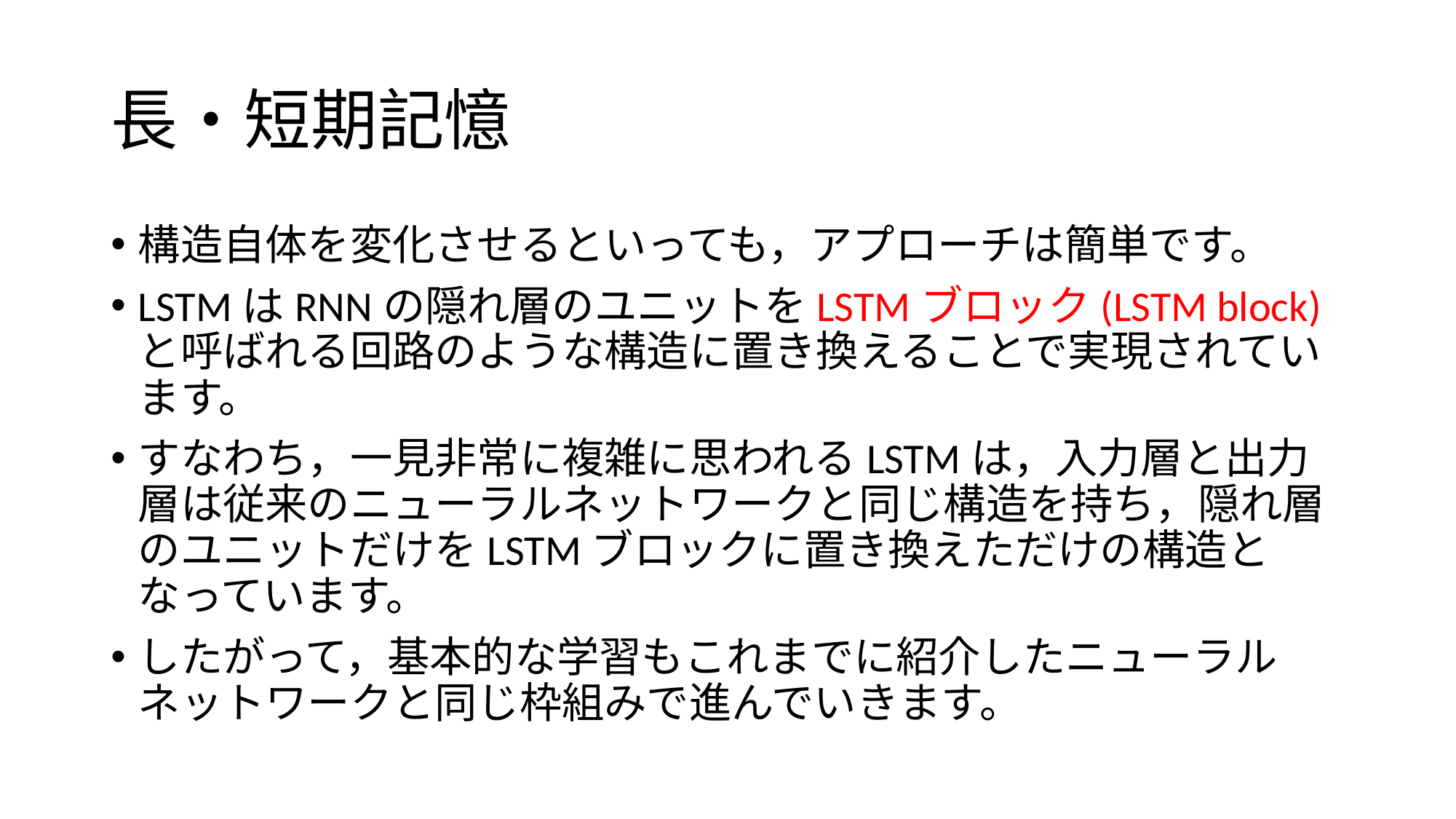

# 長・短期記憶
構造自体を変化させるといっても，アプローチは簡単です。
LSTMはRNNの隠れ層のユニットをLSTMブロック(LSTM block)と呼ばれる回路のような構造に置き換えることで実現されています。
すなわち，一見非常に複雑に思われるLSTMは，入力層と出力層は従来のニューラルネットワークと同じ構造を持ち，隠れ層のユニットだけをLSTMブロックに置き換えただけの構造となっています。
したがって，基本的な学習もこれまでに紹介したニューラルネットワークと同じ枠組みで進んでいきます。